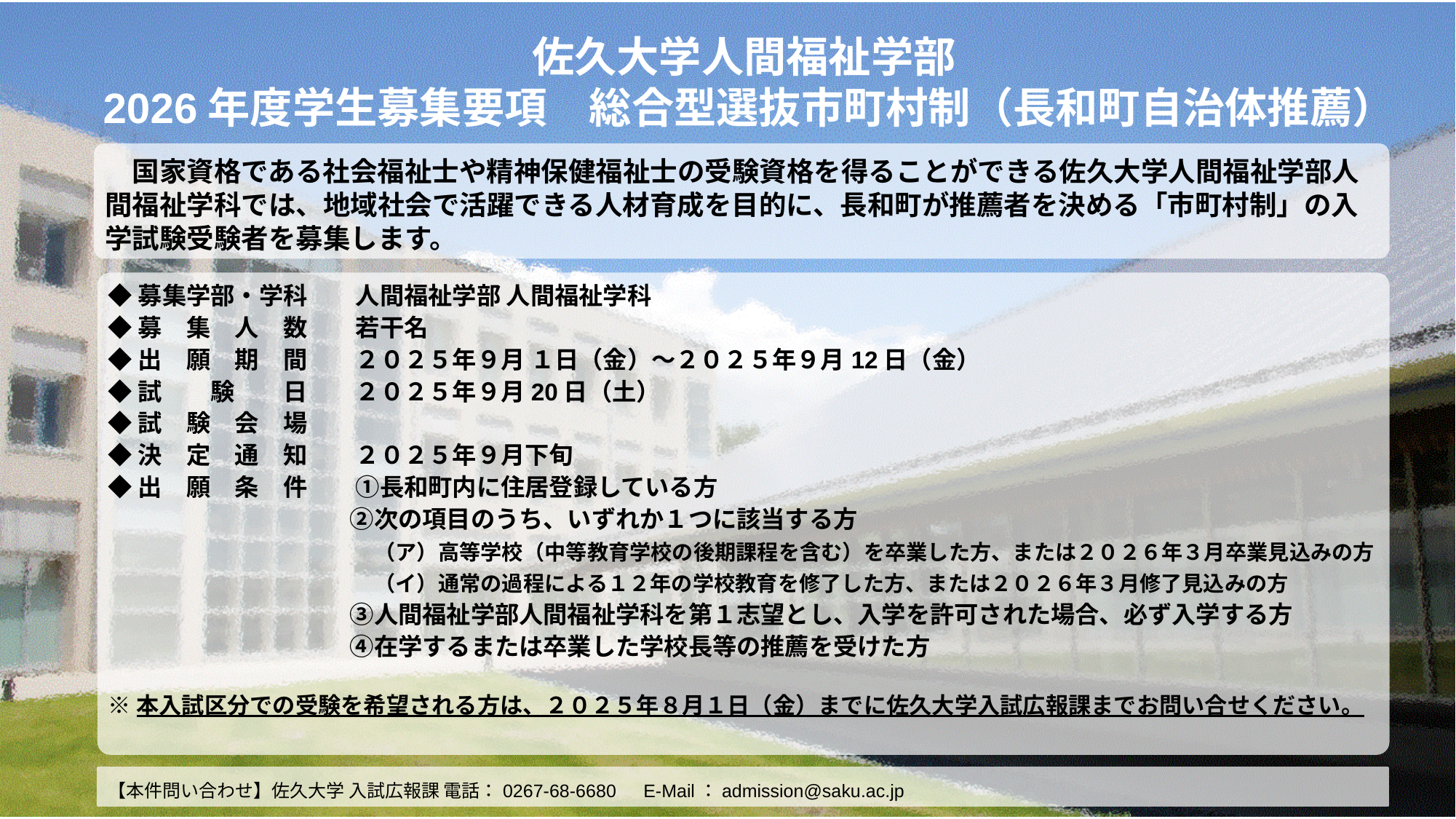

佐久大学人間福祉学部
2026年度学生募集要項　総合型選抜市町村制（長和町自治体推薦）

　国家資格である社会福祉士や精神保健福祉士の受験資格を得ることができる佐久大学人間福祉学部人間福祉学科では、地域社会で活躍できる人材育成を目的に、長和町が推薦者を決める「市町村制」の入学試験受験者を募集します。
◆募集学部・学科　　人間福祉学部 人間福祉学科
◆募　集　人　数　　若干名
◆出　願　期　間　　２０２５年９月 １日（金）～２０２５年９月12日（金）
◆試　　験　　日　　２０２５年９月20日（土）
◆試　験　会　場
◆決　定　通　知　　２０２５年９月下旬
◆出　願　条　件　　①長和町内に住居登録している方
　　　　　　　　　　②次の項目のうち、いずれか１つに該当する方
　　　　　　　　　　　（ア）高等学校（中等教育学校の後期課程を含む）を卒業した方、または２０２６年３月卒業見込みの方
　　　　　　　　　　　（イ）通常の過程による１２年の学校教育を修了した方、または２０２６年３月修了見込みの方
　　　　　　　　　　③人間福祉学部人間福祉学科を第１志望とし、入学を許可された場合、必ず入学する方
　　　　　　　　　　④在学するまたは卒業した学校長等の推薦を受けた方

※本入試区分での受験を希望される方は、２０２５年８月１日（金）までに佐久大学入試広報課までお問い合せください。

　【本件問い合わせ】佐久大学 入試広報課 電話：0267-68-6680　E-Mail：admission@saku.ac.jp